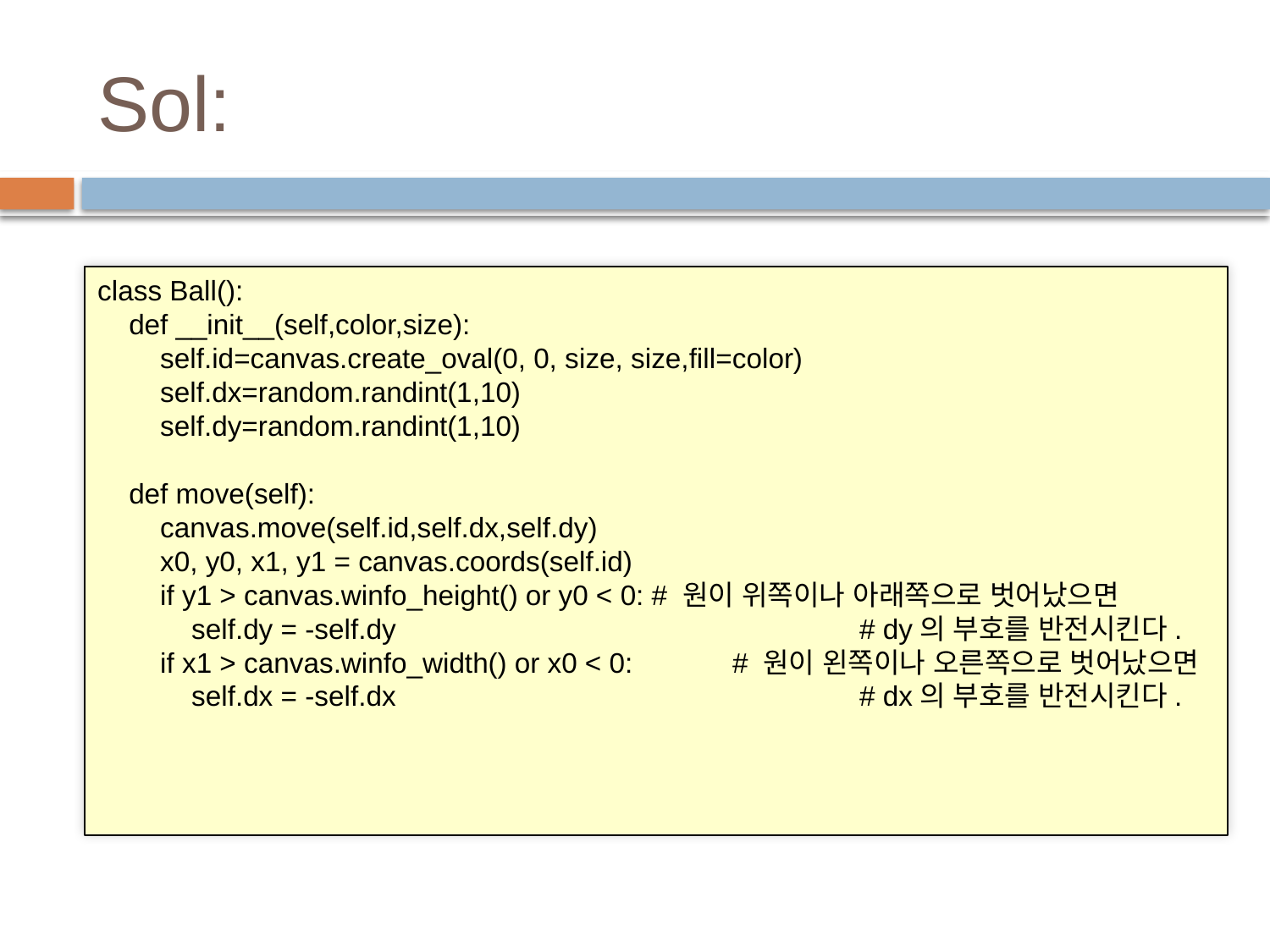

# Sol:
class Ball():
    def __init__(self,color,size):
        self.id=canvas.create_oval(0, 0, size, size,fill=color)
        self.dx=random.randint(1,10)
        self.dy=random.randint(1,10)

    def move(self):
        canvas.move(self.id,self.dx,self.dy)
        x0, y0, x1, y1 = canvas.coords(self.id)
        if y1 > canvas.winfo_height() or y0 < 0: # 원이 위쪽이나 아래쪽으로 벗어났으면
            self.dy = -self.dy				# dy의 부호를 반전시킨다.
        if x1 > canvas.winfo_width() or x0 < 0:	# 원이 왼쪽이나 오른쪽으로 벗어났으면
            self.dx = -self.dx				# dx의 부호를 반전시킨다.